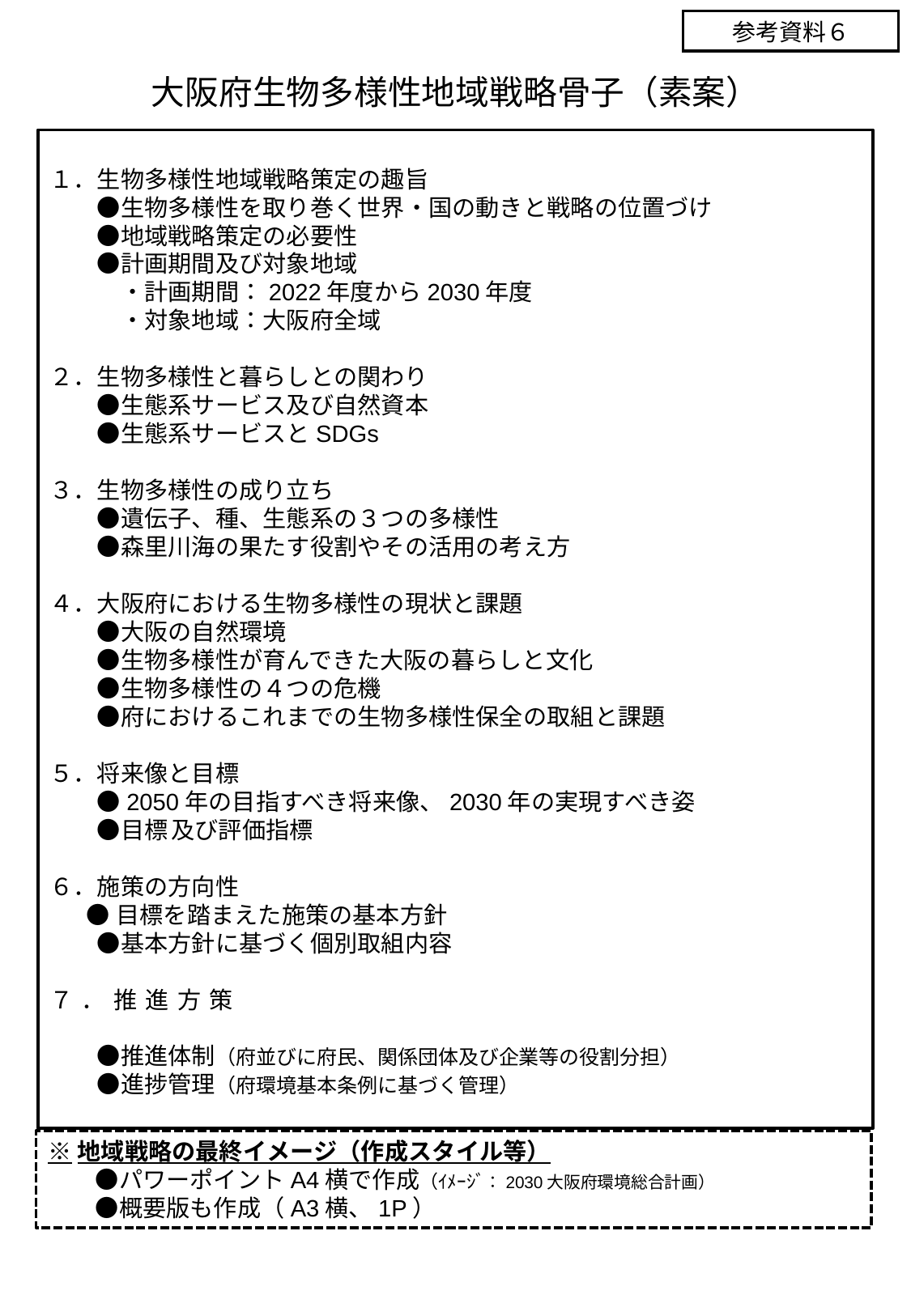

参考資料６
大阪府生物多様性地域戦略骨子（素案）

１．生物多様性地域戦略策定の趣旨
　　●生物多様性を取り巻く世界・国の動きと戦略の位置づけ
　　●地域戦略策定の必要性
　　●計画期間及び対象地域
　　　・計画期間：2022年度から2030年度
　　　・対象地域：大阪府全域

２．生物多様性と暮らしとの関わり
　　●生態系サービス及び自然資本
　　●生態系サービスとSDGs

３．生物多様性の成り立ち
　　●遺伝子、種、生態系の３つの多様性
　　●森里川海の果たす役割やその活用の考え方

４．大阪府における生物多様性の現状と課題
　　●大阪の自然環境
　　●生物多様性が育んできた大阪の暮らしと文化
　　●生物多様性の４つの危機
　　●府におけるこれまでの生物多様性保全の取組と課題

５．将来像と目標
　　●2050年の目指すべき将来像、2030年の実現すべき姿
　　●目標	及び評価指標

６．施策の方向性
       ●目標を踏まえた施策の基本方針
　　●基本方針に基づく個別取組内容

７．推進方策
　　●推進体制（府並びに府民、関係団体及び企業等の役割分担）
　　●進捗管理（府環境基本条例に基づく管理）

※地域戦略の最終イメージ（作成スタイル等）
　　●パワーポイントA4横で作成（ｲﾒｰｼﾞ：2030大阪府環境総合計画）
　　●概要版も作成（A3横、1P）